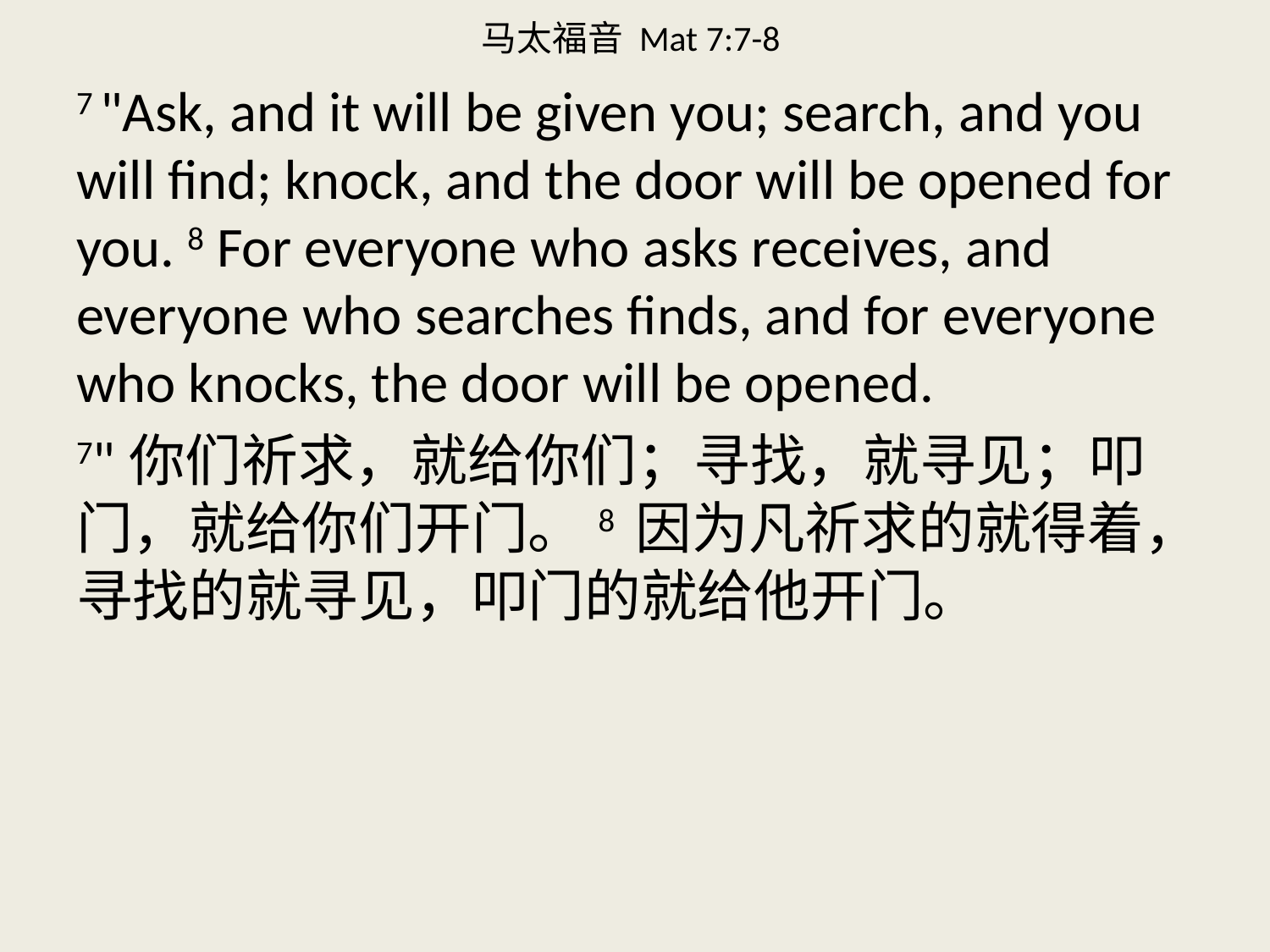

# 马太福音 Mat 7:7-8
7 "Ask, and it will be given you; search, and you will find; knock, and the door will be opened for you. 8 For everyone who asks receives, and everyone who searches finds, and for everyone who knocks, the door will be opened.
7"你们祈求，就给你们；寻找，就寻见；叩门，就给你们开门。8 因为凡祈求的就得着，寻找的就寻见，叩门的就给他开门。